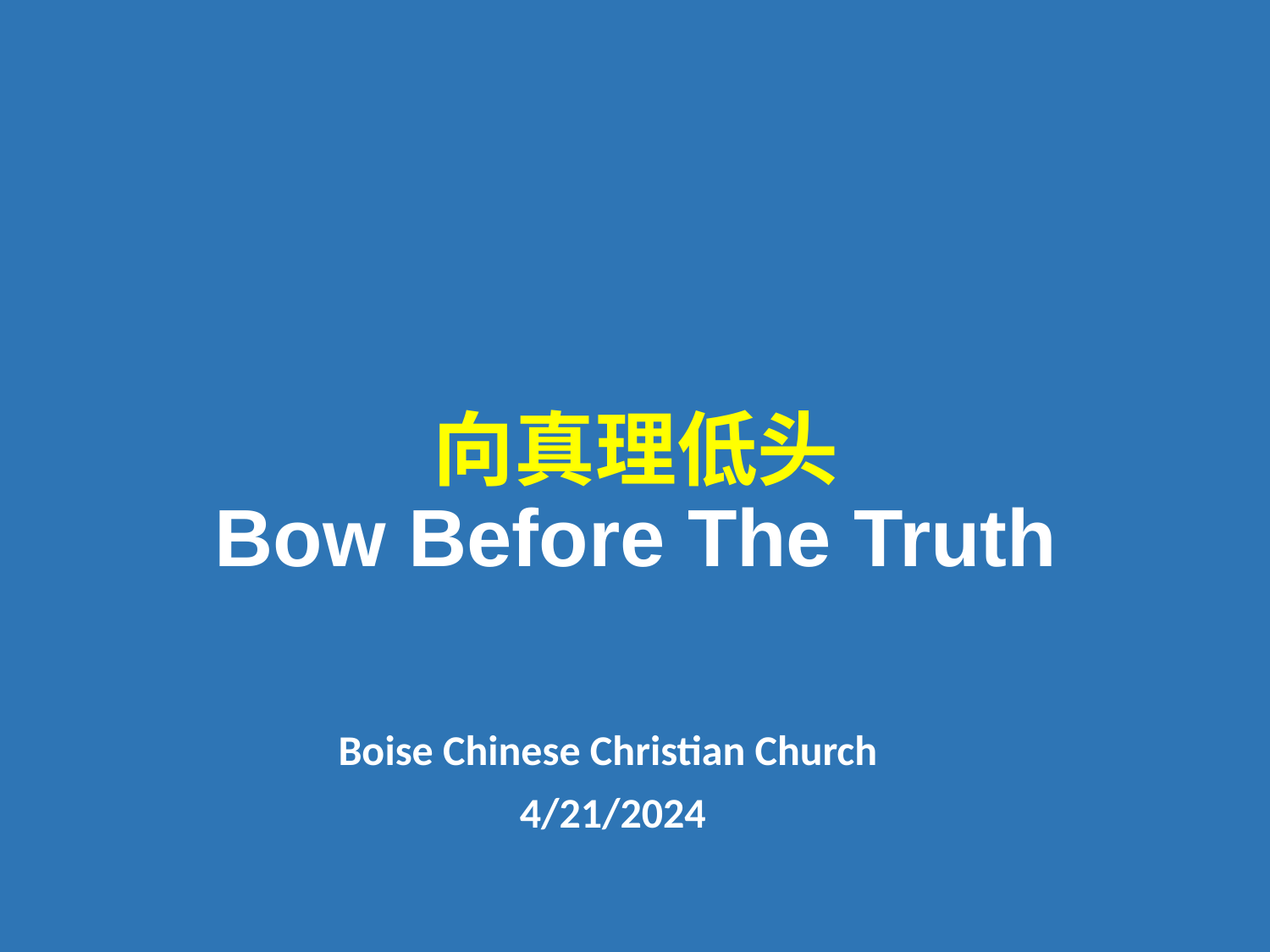

# 向真理低头 Bow Before The Truth
Boise Chinese Christian Church
4/21/2024